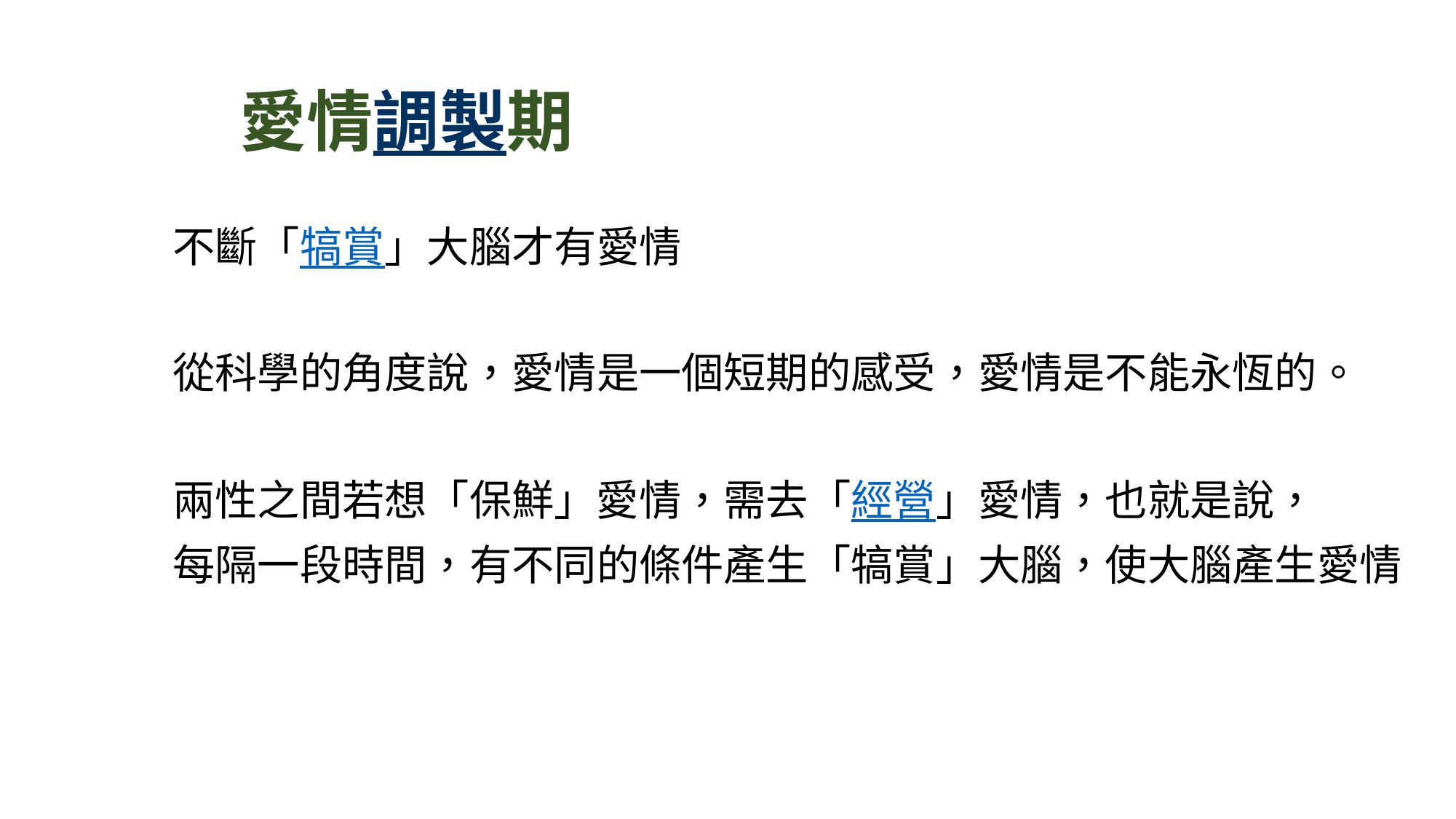

# 愛情調製期
不斷「犒賞」大腦才有愛情

從科學的角度說，愛情是一個短期的感受，愛情是不能永恆的。

兩性之間若想「保鮮」愛情，需去「經營」愛情，也就是說，
每隔一段時間，有不同的條件產生「犒賞」大腦，使大腦產生愛情